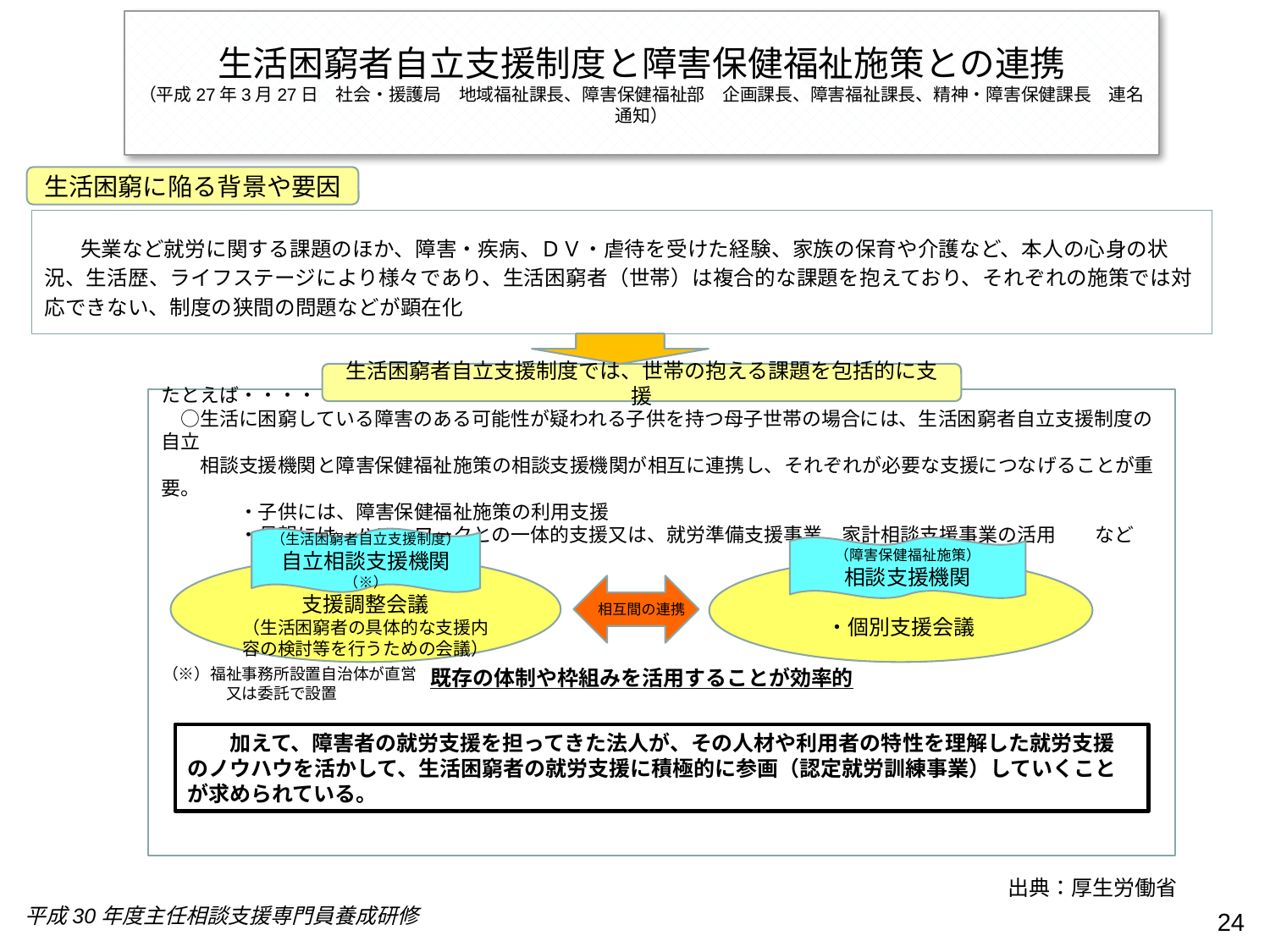

# 生活困窮者自立支援制度と障害保健福祉施策との連携 （平成27年3月27日　社会・援護局　地域福祉課長、障害保健福祉部　企画課長、障害福祉課長、精神・障害保健課長　連名通知）
生活困窮に陥る背景や要因

　　失業など就労に関する課題のほか、障害・疾病、ＤＶ・虐待を受けた経験、家族の保育や介護など、本人の心身の状
況、生活歴、ライフステージにより様々であり、生活困窮者（世帯）は複合的な課題を抱えており、それぞれの施策では対
応できない、制度の狭間の問題などが顕在化

生活困窮者自立支援制度では、世帯の抱える課題を包括的に支援
たとえば・・・・
　○生活に困窮している障害のある可能性が疑われる子供を持つ母子世帯の場合には、生活困窮者自立支援制度の自立
　　相談支援機関と障害保健福祉施策の相談支援機関が相互に連携し、それぞれが必要な支援につなげることが重要。
　　　　・子供には、障害保健福祉施策の利用支援
　　　　・母親には、ハローワークとの一体的支援又は、就労準備支援事業、家計相談支援事業の活用　　など

（生活困窮者自立支援制度）
自立相談支援機関（※）
（障害保健福祉施策）
相談支援機関

支援調整会議
（生活困窮者の具体的な支援内容の検討等を行うための会議）

・個別支援会議

相互間の連携
既存の体制や枠組みを活用することが効率的
（※）福祉事務所設置自治体が直営
　　　　又は委託で設置
　　加えて、障害者の就労支援を担ってきた法人が、その人材や利用者の特性を理解した就労支援
のノウハウを活かして、生活困窮者の就労支援に積極的に参画（認定就労訓練事業）していくことが求められている。
出典：厚生労働省
平成30年度主任相談支援専門員養成研修
24